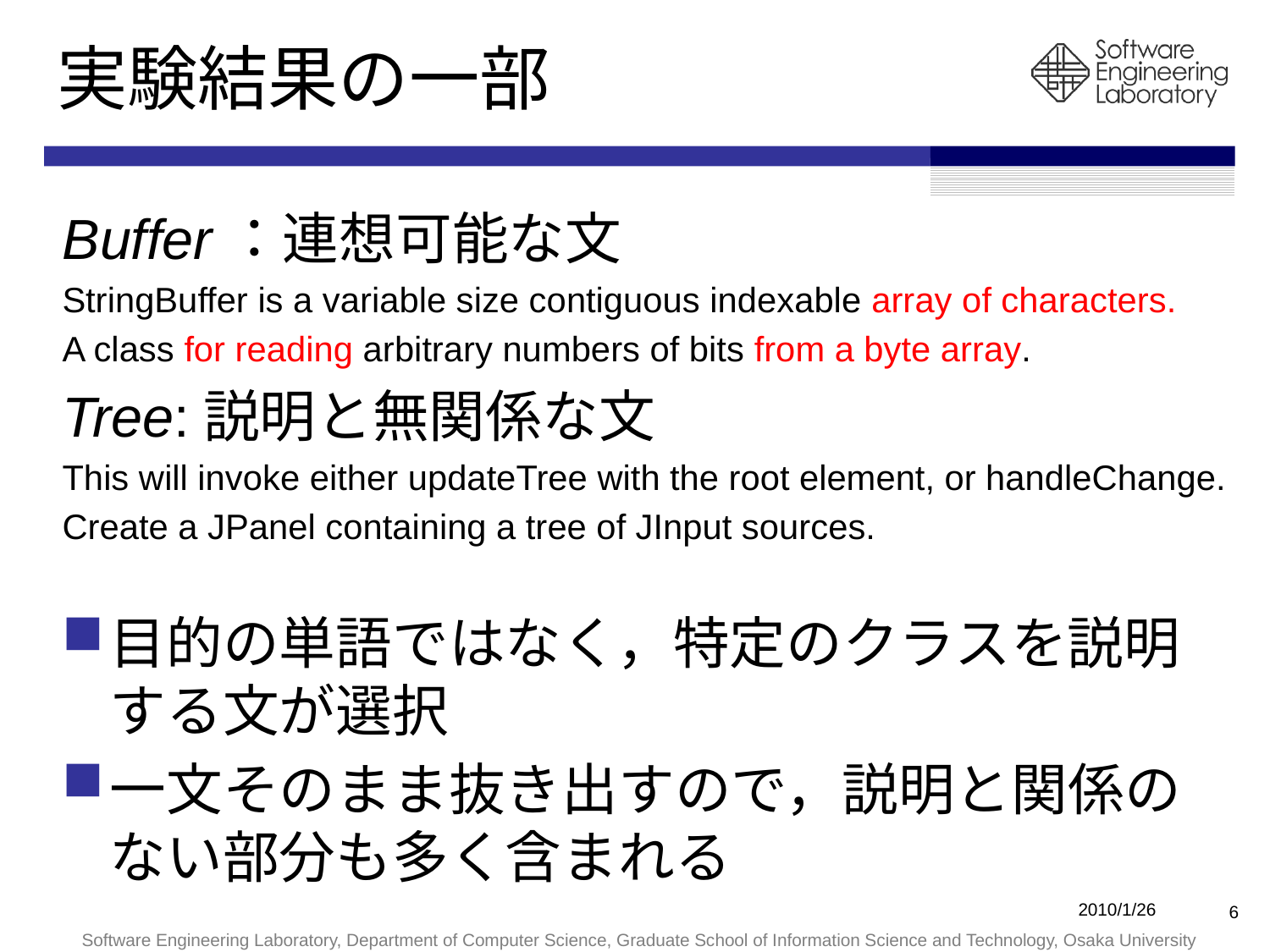

# 実験結果の一部
Buffer：連想可能な文
StringBuffer is a variable size contiguous indexable array of characters.
A class for reading arbitrary numbers of bits from a byte array.
Tree:説明と無関係な文
This will invoke either updateTree with the root element, or handleChange.
Create a JPanel containing a tree of JInput sources.

目的の単語ではなく，特定のクラスを説明する文が選択
一文そのまま抜き出すので，説明と関係のない部分も多く含まれる
2010/1/26
6